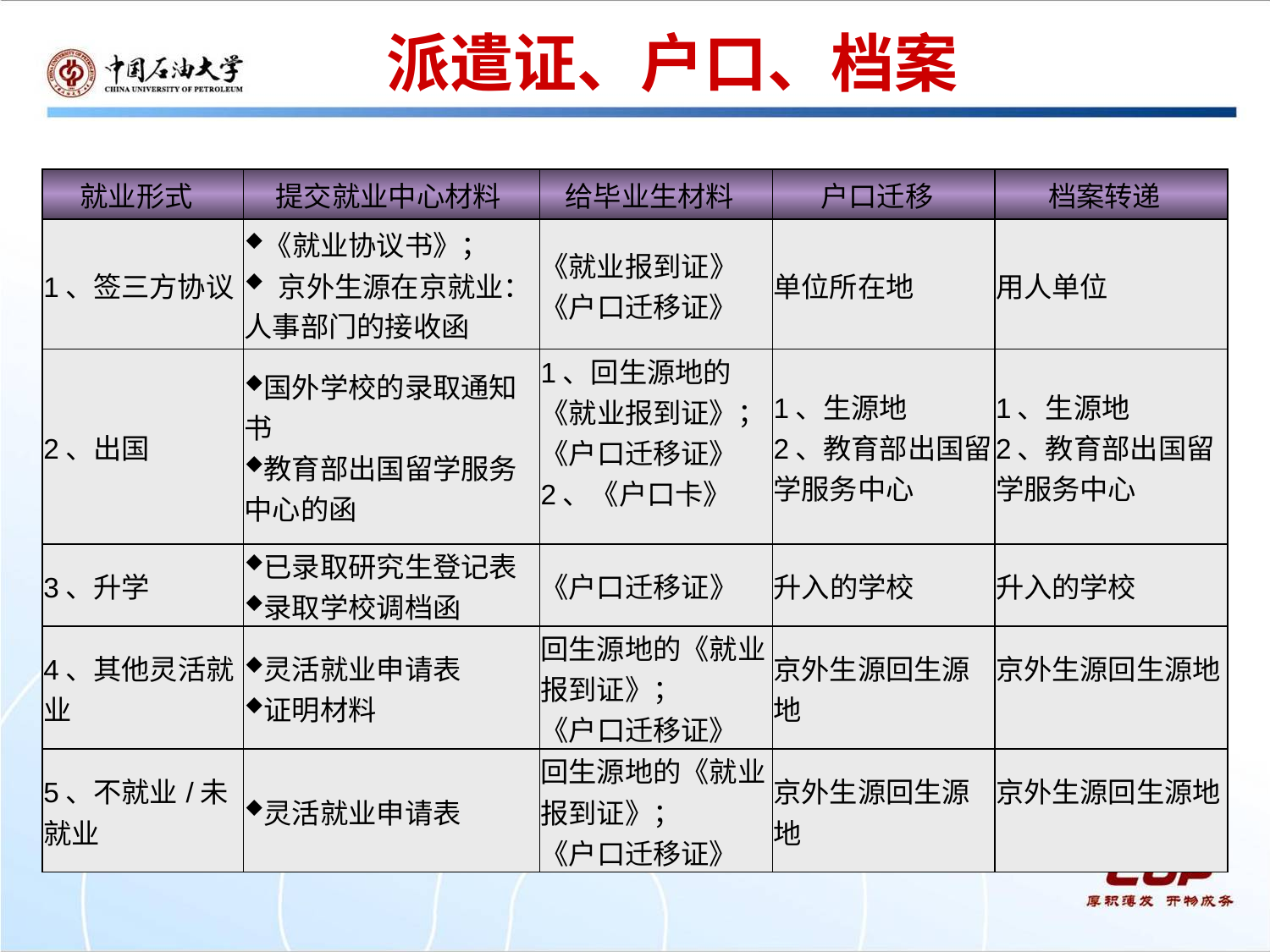

# 派遣证、户口、档案
| 就业形式 | 提交就业中心材料 | 给毕业生材料 | 户口迁移 | 档案转递 |
| --- | --- | --- | --- | --- |
| 1、签三方协议 | 《就业协议书》； 京外生源在京就业：人事部门的接收函 | 《就业报到证》《户口迁移证》 | 单位所在地 | 用人单位 |
| 2、出国 | 国外学校的录取通知书 教育部出国留学服务中心的函 | 1、回生源地的《就业报到证》； 《户口迁移证》 2、《户口卡》 | 1、生源地 2、教育部出国留学服务中心 | 1、生源地 2、教育部出国留学服务中心 |
| 3、升学 | 已录取研究生登记表 录取学校调档函 | 《户口迁移证》 | 升入的学校 | 升入的学校 |
| 4、其他灵活就业 | 灵活就业申请表 证明材料 | 回生源地的《就业报到证》； 《户口迁移证》 | 京外生源回生源地 | 京外生源回生源地 |
| 5、不就业/未就业 | 灵活就业申请表 | 回生源地的《就业报到证》； 《户口迁移证》 | 京外生源回生源地 | 京外生源回生源地 |